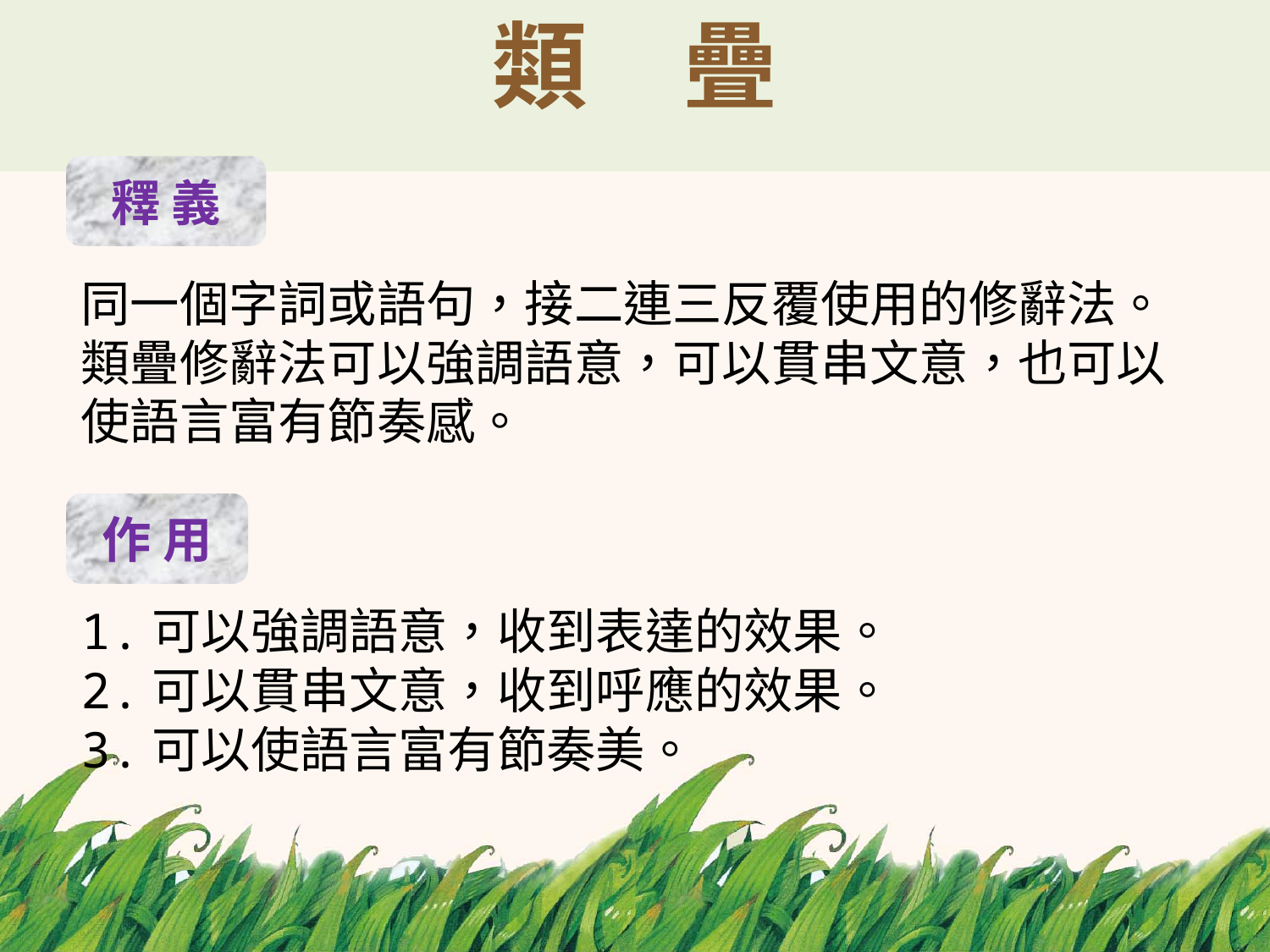

# 類　疊
釋 義
同一個字詞或語句，接二連三反覆使用的修辭法。類疊修辭法可以強調語意，可以貫串文意，也可以使語言富有節奏感。
作 用
1.可以強調語意，收到表達的效果。
2.可以貫串文意，收到呼應的效果。
3.可以使語言富有節奏美。